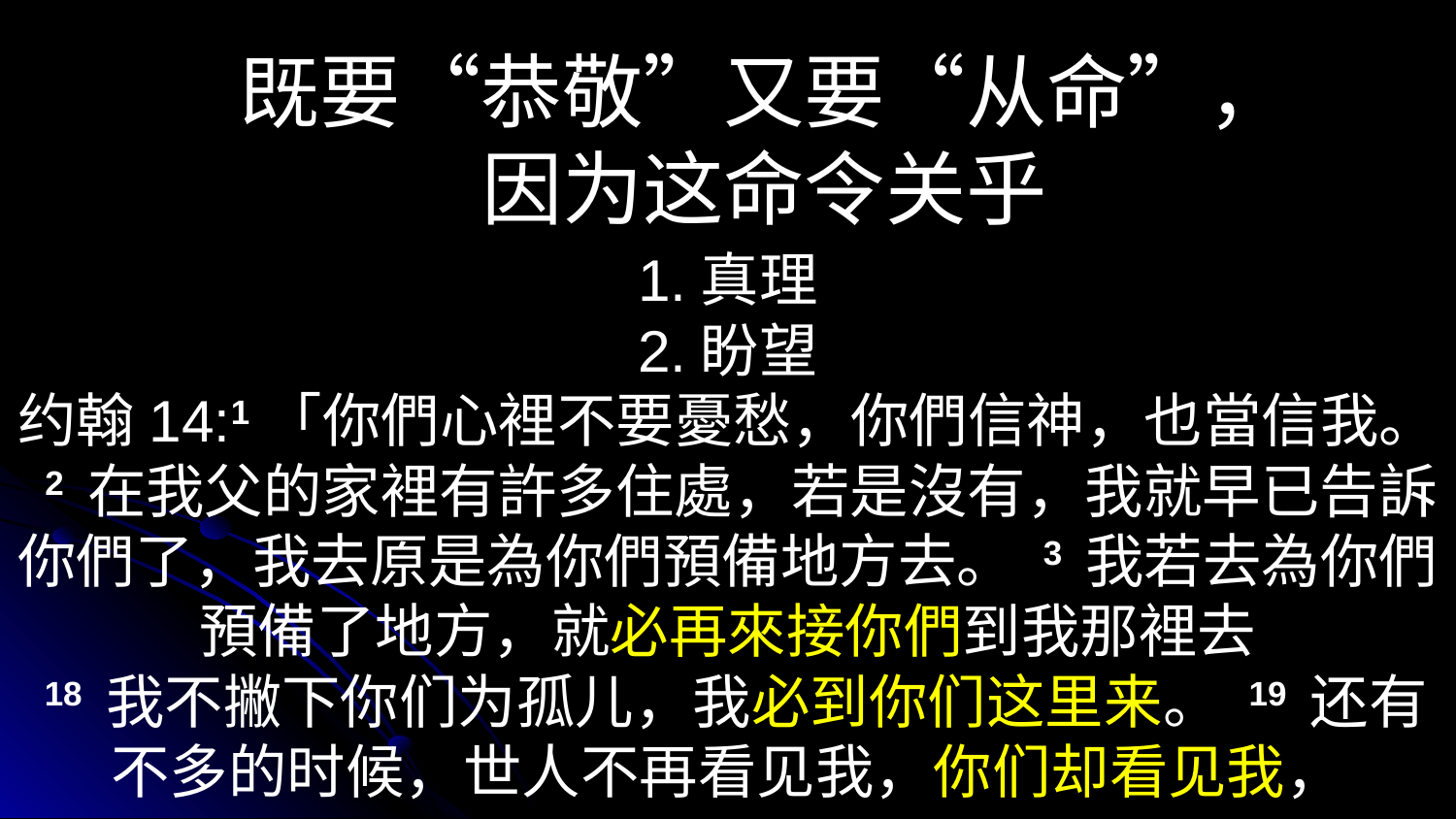

既要“恭敬”又要“从命”，
因为这命令关乎
1.真理
2.盼望
约翰14:1「你們心裡不要憂愁，你們信神，也當信我。 2 在我父的家裡有許多住處，若是沒有，我就早已告訴你們了，我去原是為你們預備地方去。 3 我若去為你們預備了地方，就必再來接你們到我那裡去
 18 我不撇下你们为孤儿，我必到你们这里来。 19 还有不多的时候，世人不再看见我，你们却看见我，